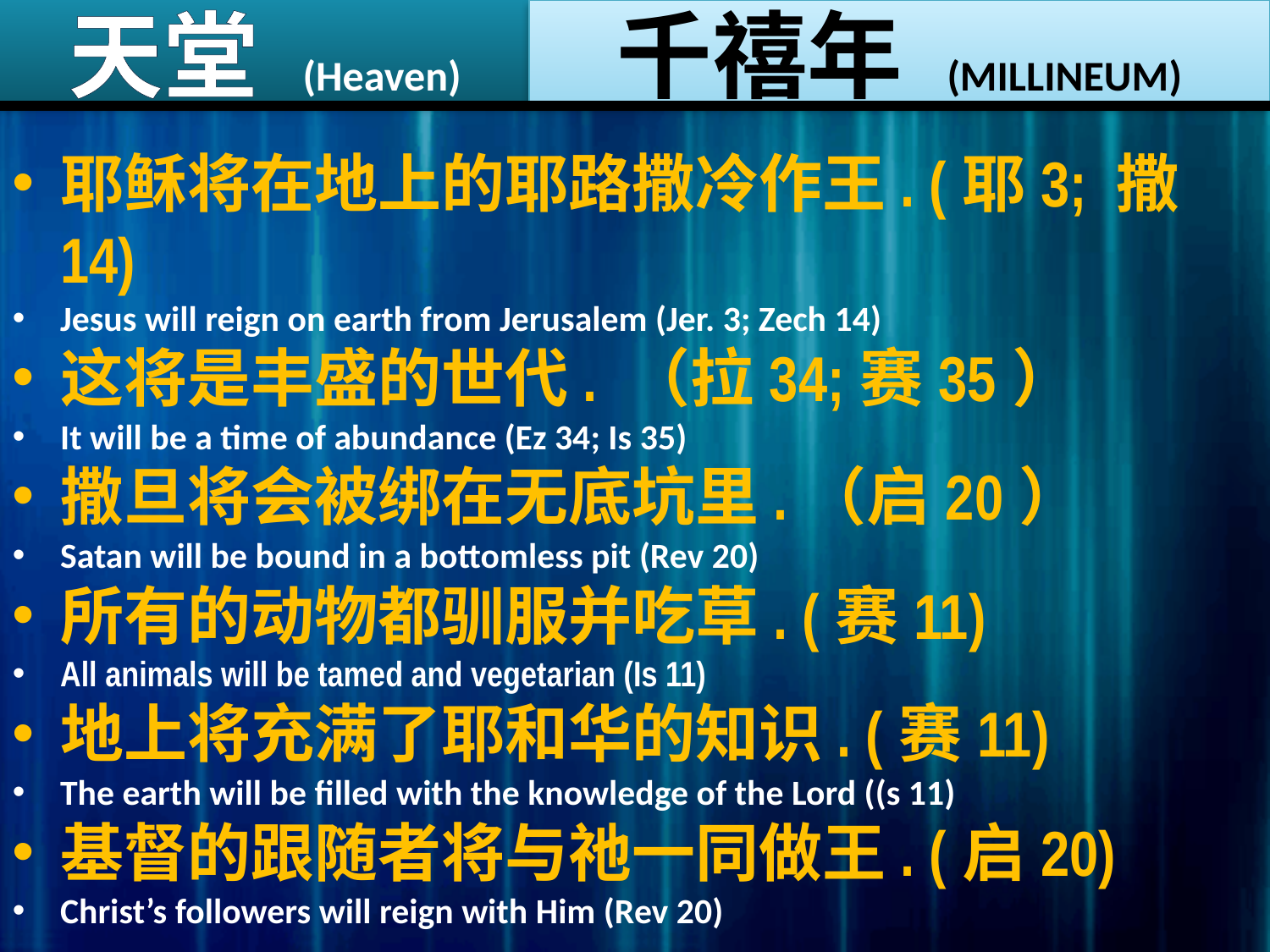

天堂 (Heaven)
千禧年 (MILLINEUM)
耶稣将在地上的耶路撒冷作王. (耶3; 撒14)
Jesus will reign on earth from Jerusalem (Jer. 3; Zech 14)
这将是丰盛的世代. （拉34;赛35）
It will be a time of abundance (Ez 34; Is 35)
撒旦将会被绑在无底坑里.（启20）
Satan will be bound in a bottomless pit (Rev 20)
所有的动物都驯服并吃草. (赛11)
All animals will be tamed and vegetarian (Is 11)
地上将充满了耶和华的知识. (赛11)
The earth will be filled with the knowledge of the Lord ((s 11)
基督的跟随者将与祂一同做王. (启20)
Christ’s followers will reign with Him (Rev 20)